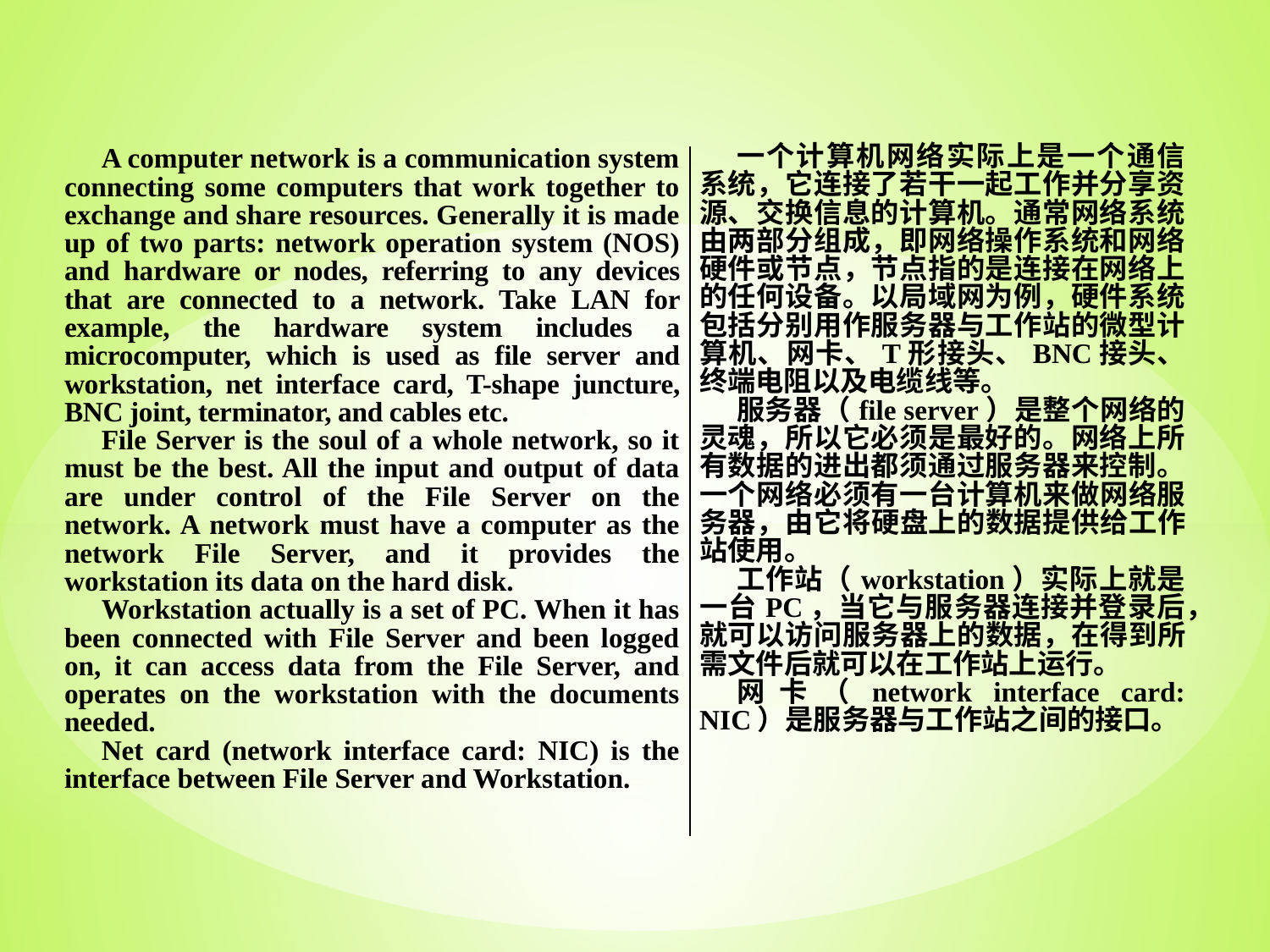

| A computer network is a communication system connecting some computers that work together to exchange and share resources. Generally it is made up of two parts: network operation system (NOS) and hardware or nodes, referring to any devices that are connected to a network. Take LAN for example, the hardware system includes a microcomputer, which is used as file server and workstation, net interface card, T-shape juncture, BNC joint, terminator, and cables etc. File Server is the soul of a whole network, so it must be the best. All the input and output of data are under control of the File Server on the network. A network must have a computer as the network File Server, and it provides the workstation its data on the hard disk. Workstation actually is a set of PC. When it has been connected with File Server and been logged on, it can access data from the File Server, and operates on the workstation with the documents needed. Net card (network interface card: NIC) is the interface between File Server and Workstation. | 一个计算机网络实际上是一个通信系统，它连接了若干一起工作并分享资源、交换信息的计算机。通常网络系统由两部分组成，即网络操作系统和网络硬件或节点，节点指的是连接在网络上的任何设备。以局域网为例，硬件系统包括分别用作服务器与工作站的微型计算机、网卡、T形接头、BNC接头、终端电阻以及电缆线等。 服务器（file server）是整个网络的灵魂，所以它必须是最好的。网络上所有数据的进出都须通过服务器来控制。一个网络必须有一台计算机来做网络服务器，由它将硬盘上的数据提供给工作站使用。 工作站（workstation）实际上就是一台PC，当它与服务器连接并登录后，就可以访问服务器上的数据，在得到所需文件后就可以在工作站上运行。 网卡（network interface card: NIC）是服务器与工作站之间的接口。 |
| --- | --- |